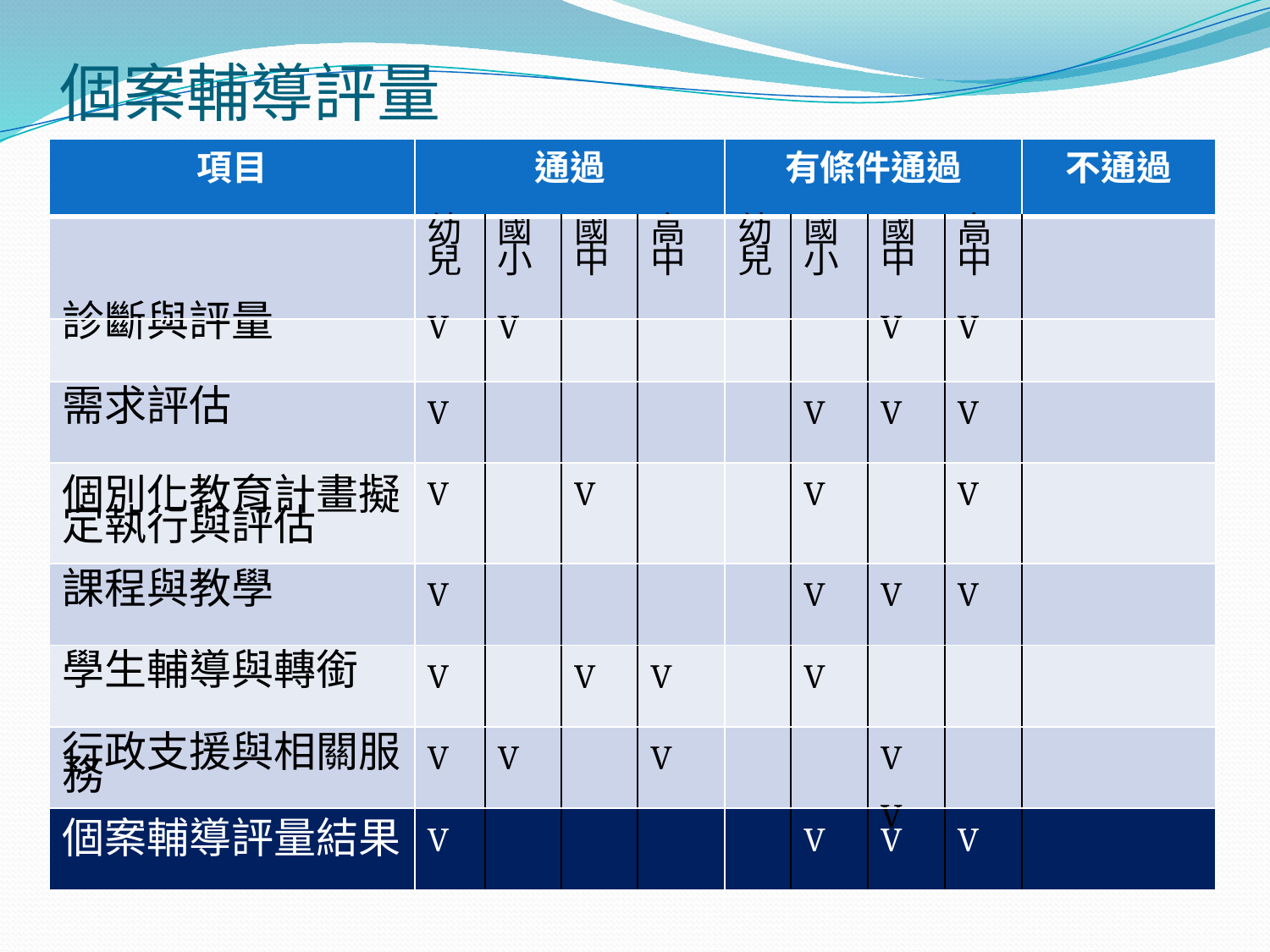

# 個案輔導評量
| 項目 | 通過 |  |  |  | 有條件通過 |  |  |  | 不通過 |
| --- | --- | --- | --- | --- | --- | --- | --- | --- | --- |
|  | 幼兒 | 國小 | 國中 | 高中 | 幼兒 | 國小 | 國中 | 高中 |  |
| 診斷與評量 | V | V |  |  |  |  | V | V |  |
| 需求評估 | V |  |  |  |  | V | V | V |  |
| 個別化教育計畫擬定執行與評估 | V |  | V |  |  | V |  | V |  |
| 課程與教學 | V |  |  |  |  | V | V | V |  |
| 學生輔導與轉銜 | V |  | V | V |  | V |  |  |  |
| 行政支援與相關服務 | V | V |  | V |  |  | V |  |  |
| 個案輔導評量結果 | V |  |  |  |  | V | V V | V |  |